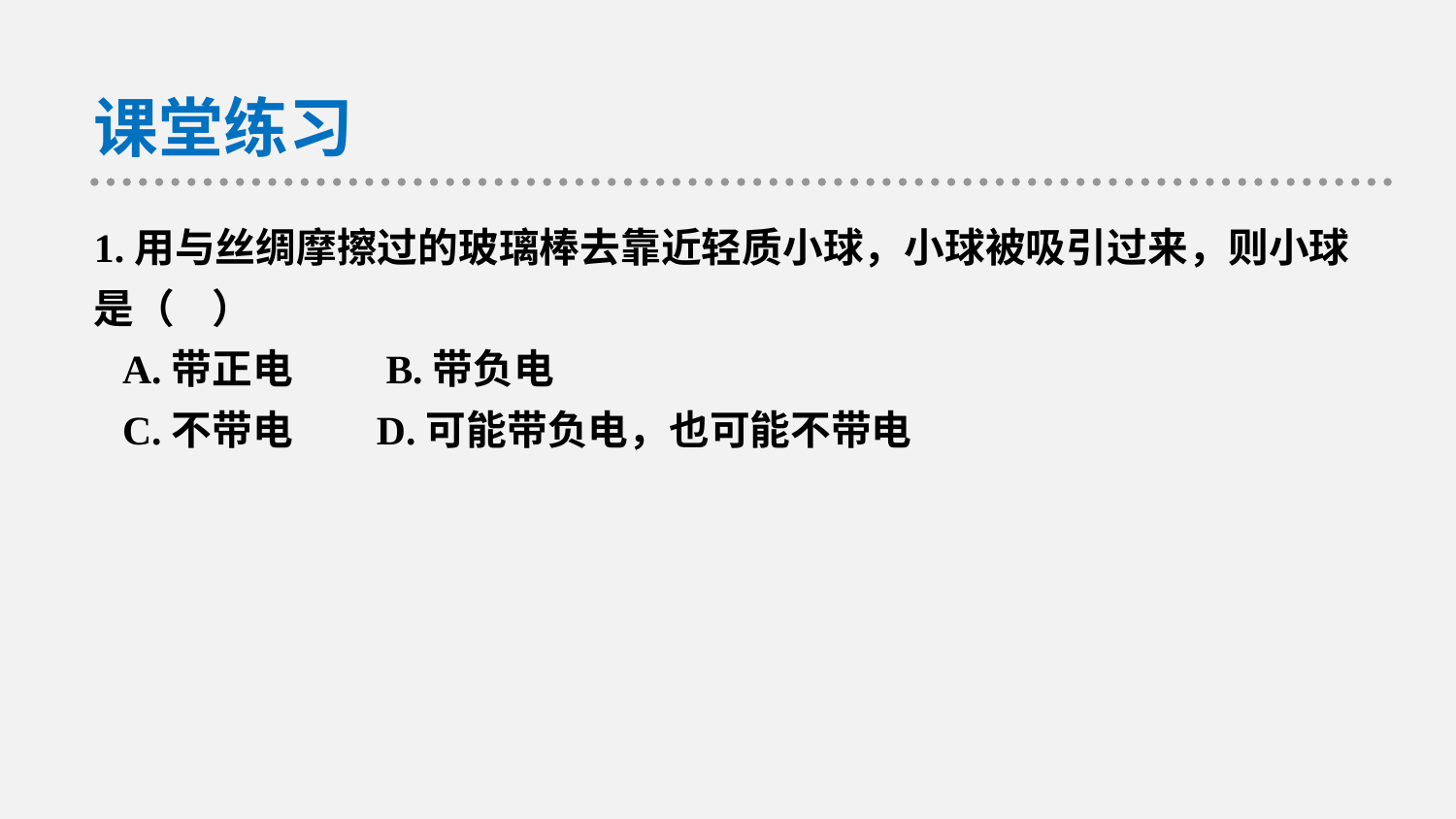

课堂练习
1.用与丝绸摩擦过的玻璃棒去靠近轻质小球，小球被吸引过来，则小球是（    ）
  A.带正电         B.带负电
  C.不带电        D.可能带负电，也可能不带电